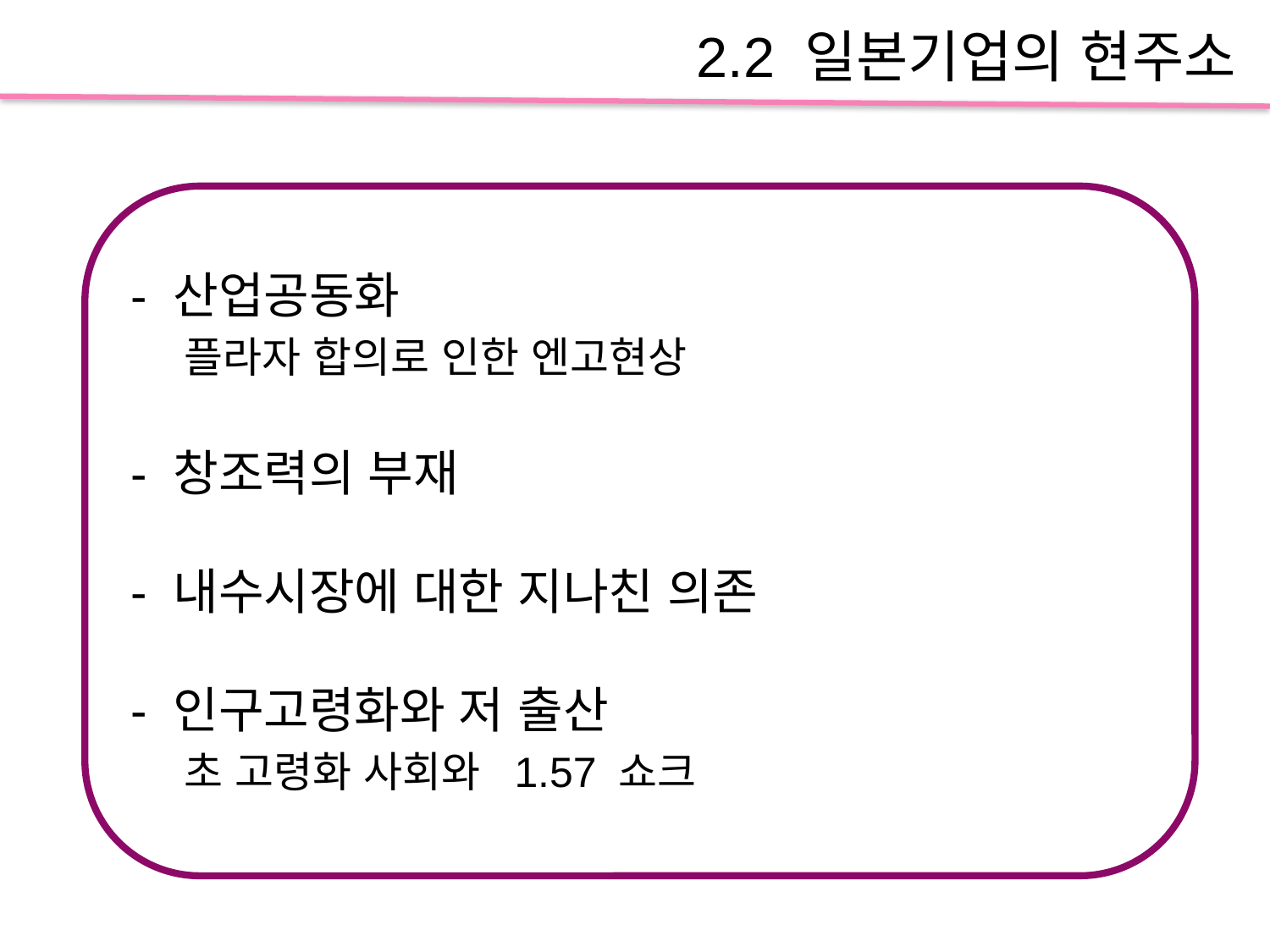

2.2 일본기업의 현주소

- 산업공동화
   플라자 합의로 인한 엔고현상

- 창조력의 부재

- 내수시장에 대한 지나친 의존

- 인구고령화와 저 출산
   초 고령화 사회와  1.57 쇼크